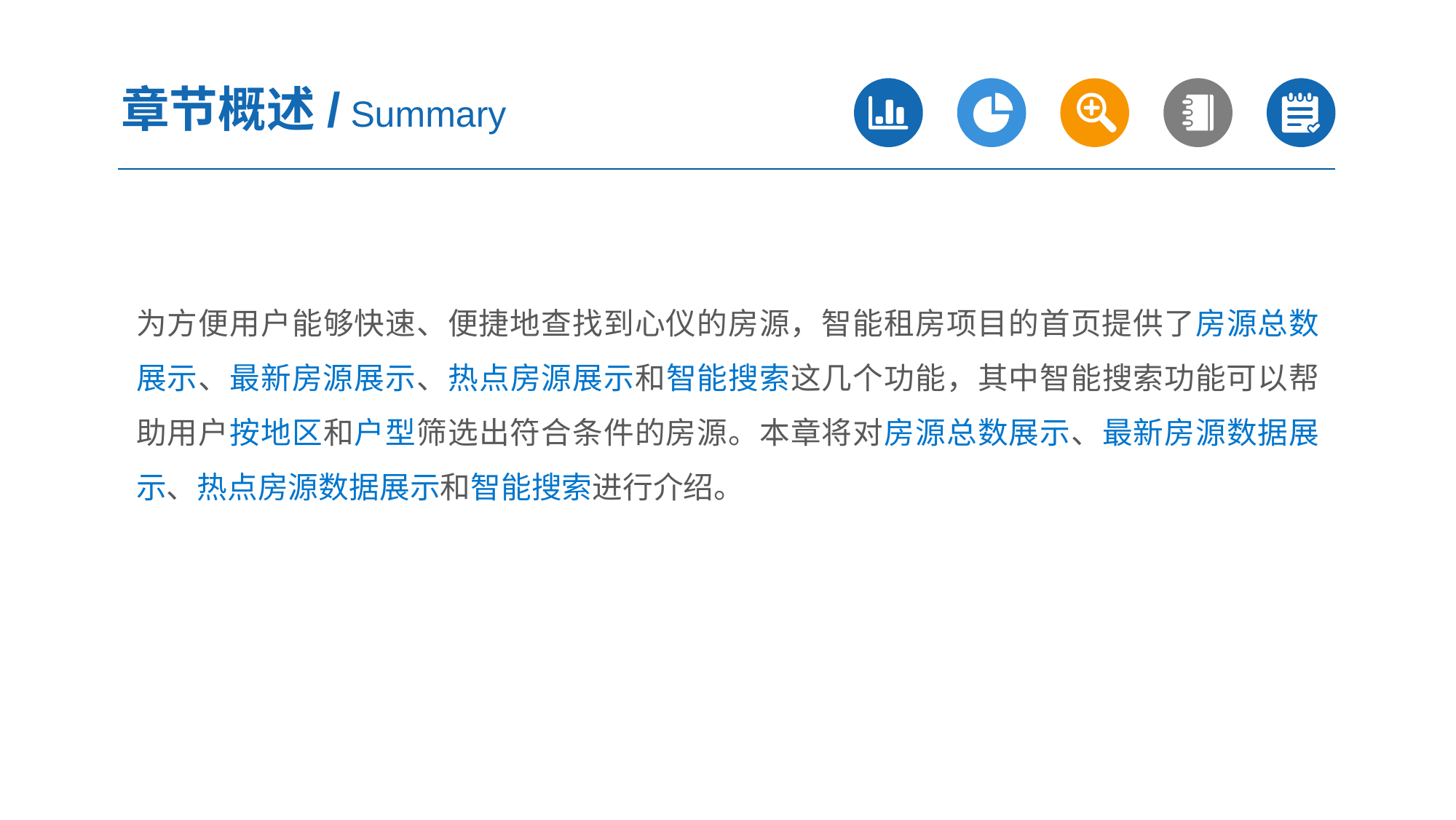

章节概述/ Summary
为方便用户能够快速、便捷地查找到心仪的房源，智能租房项目的首页提供了房源总数展示、最新房源展示、热点房源展示和智能搜索这几个功能，其中智能搜索功能可以帮助用户按地区和户型筛选出符合条件的房源。本章将对房源总数展示、最新房源数据展示、热点房源数据展示和智能搜索进行介绍。